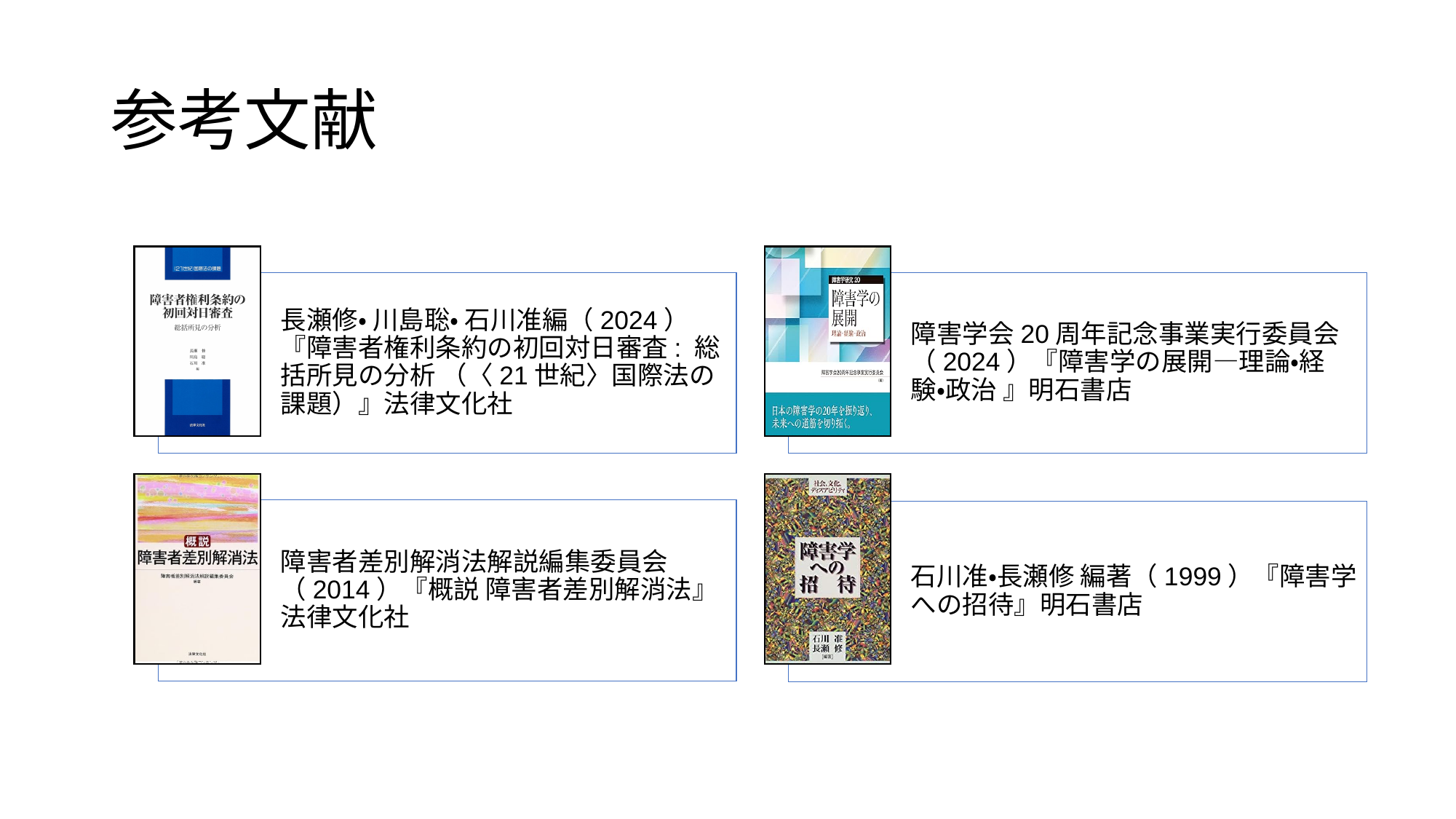

# 参考文献
長瀬修・ 川島聡・ 石川准編（2024）『障害者権利条約の初回対日審査: 総括所見の分析 （〈21世紀〉国際法の課題）』法律文化社
障害学会20周年記念事業実行委員会 （2024）『障害学の展開―理論・経験・政治 』明石書店
障害者差別解消法解説編集委員会（2014）『概説 障害者差別解消法』法律文化社
石川准・長瀬修 編著（1999）『障害学への招待』明石書店